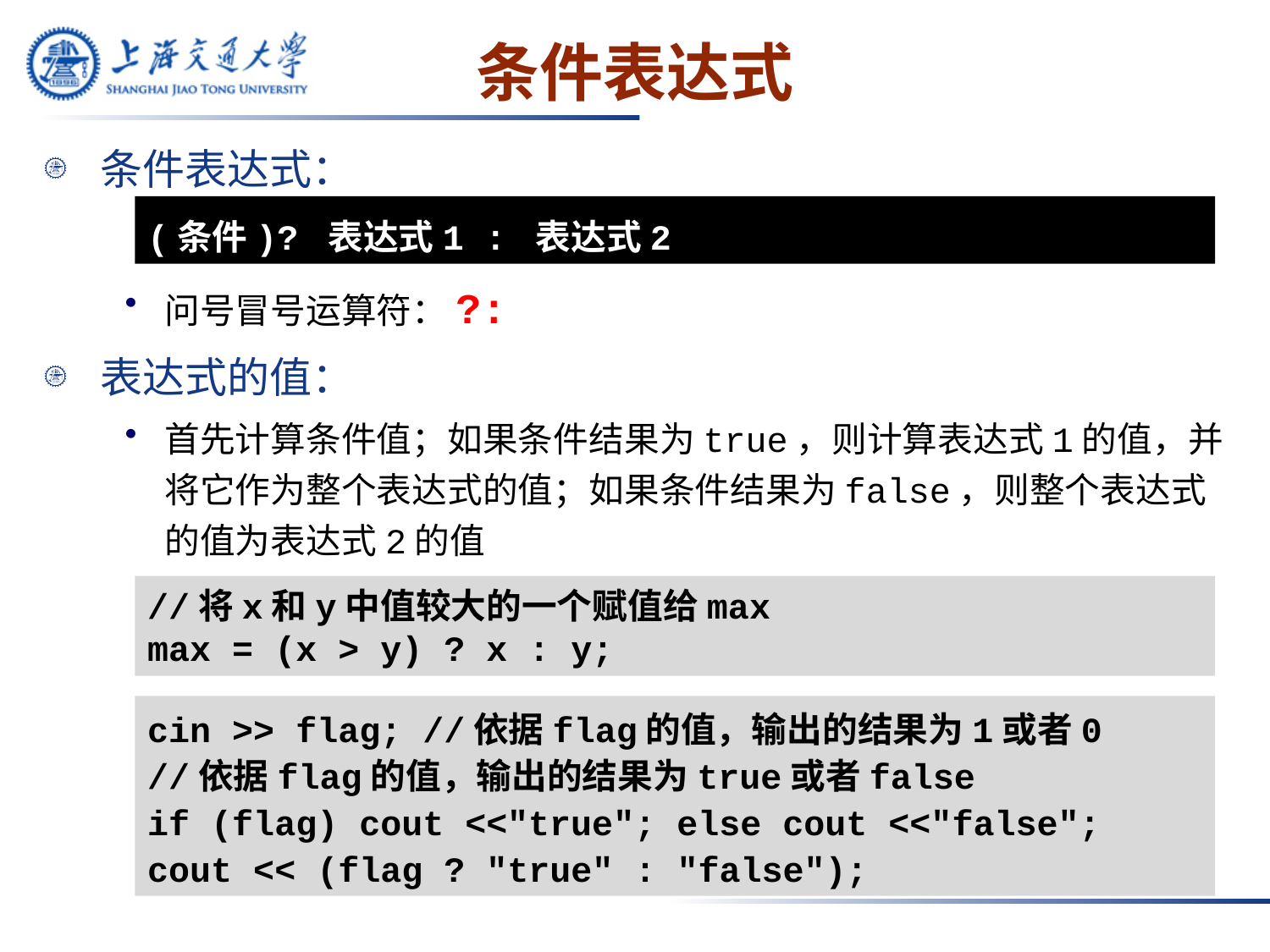

# 条件表达式
条件表达式：

问号冒号运算符：?:
表达式的值：
首先计算条件值；如果条件结果为true，则计算表达式1的值，并将它作为整个表达式的值；如果条件结果为false，则整个表达式的值为表达式2的值
(条件)? 表达式1 : 表达式2
//将x和y中值较大的一个赋值给max
max = (x > y) ? x : y;
cin >> flag; //依据flag的值，输出的结果为1或者0
//依据flag的值，输出的结果为true或者false
if (flag) cout <<"true"; else cout <<"false";
cout << (flag ? "true" : "false");